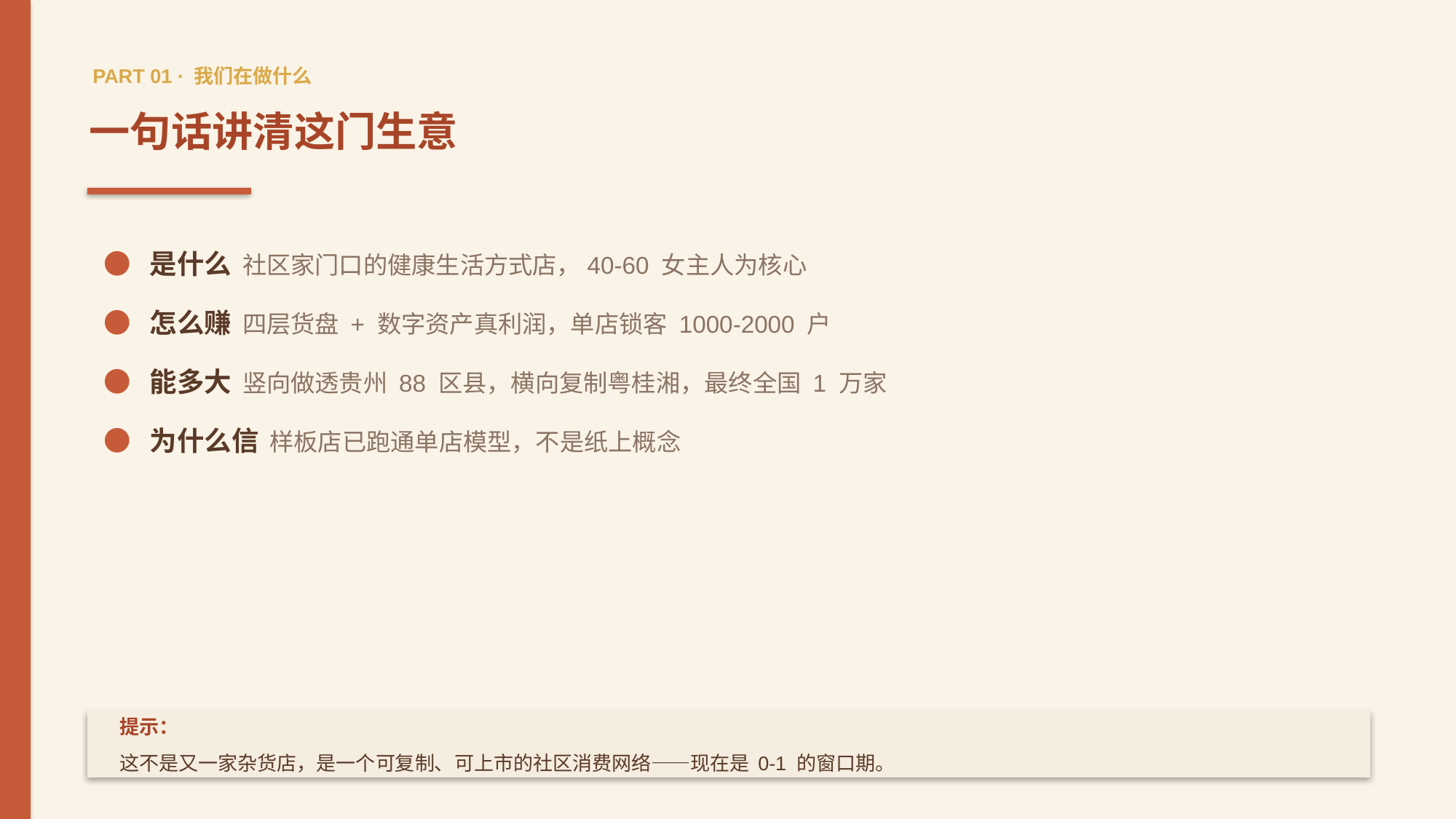

PART 01 · 我们在做什么
一句话讲清这门生意

●  是什么  社区家门口的健康生活方式店，40-60 女主人为核心
●  怎么赚  四层货盘 + 数字资产真利润，单店锁客 1000-2000 户
●  能多大  竖向做透贵州 88 区县，横向复制粤桂湘，最终全国 1 万家
●  为什么信  样板店已跑通单店模型，不是纸上概念

提示：
这不是又一家杂货店，是一个可复制、可上市的社区消费网络——现在是 0-1 的窗口期。